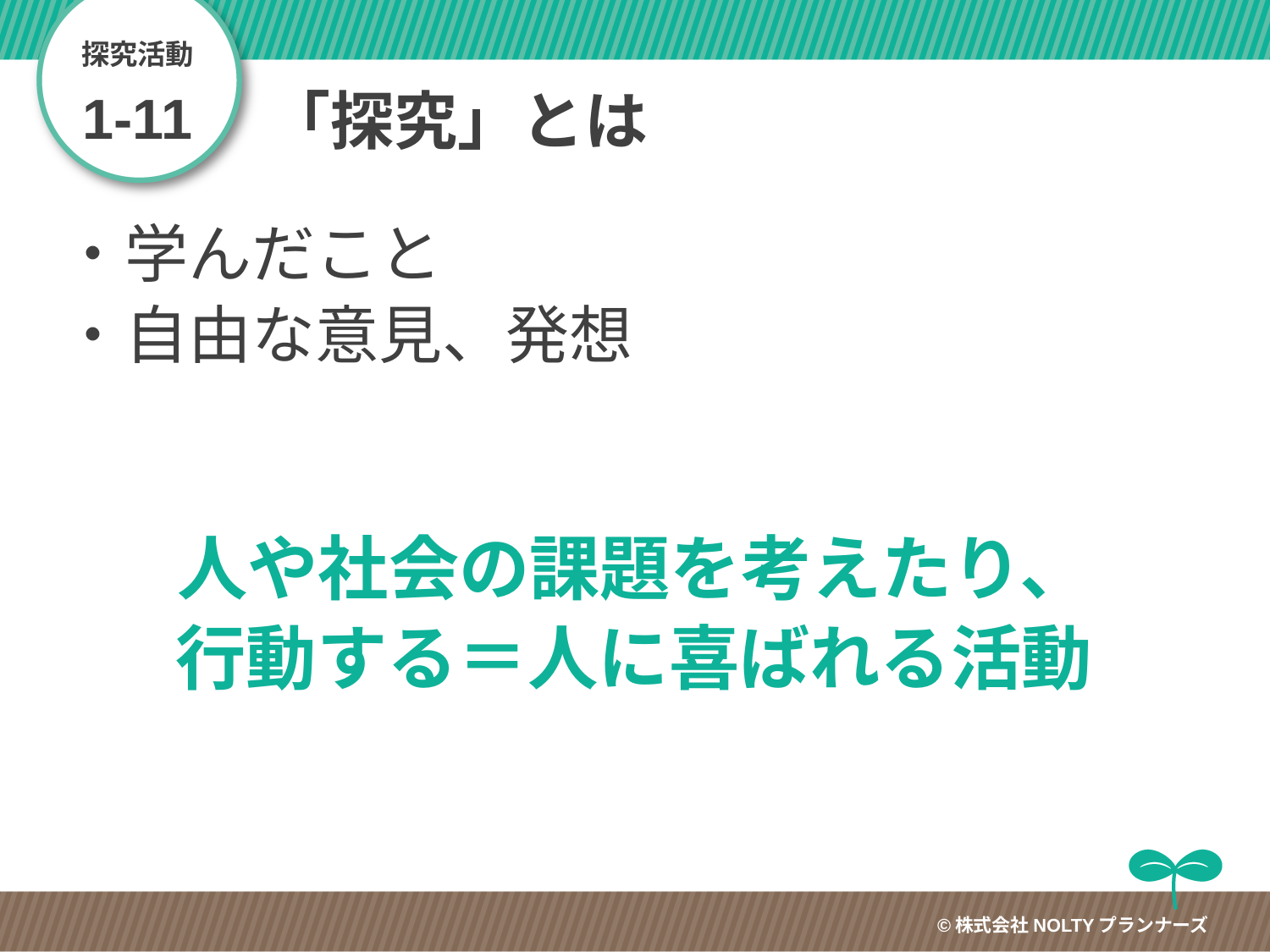

探究活動
1-11
# 「探究」とは
・学んだこと
・自由な意見、発想

人や社会の課題を考えたり、
行動する＝人に喜ばれる活動